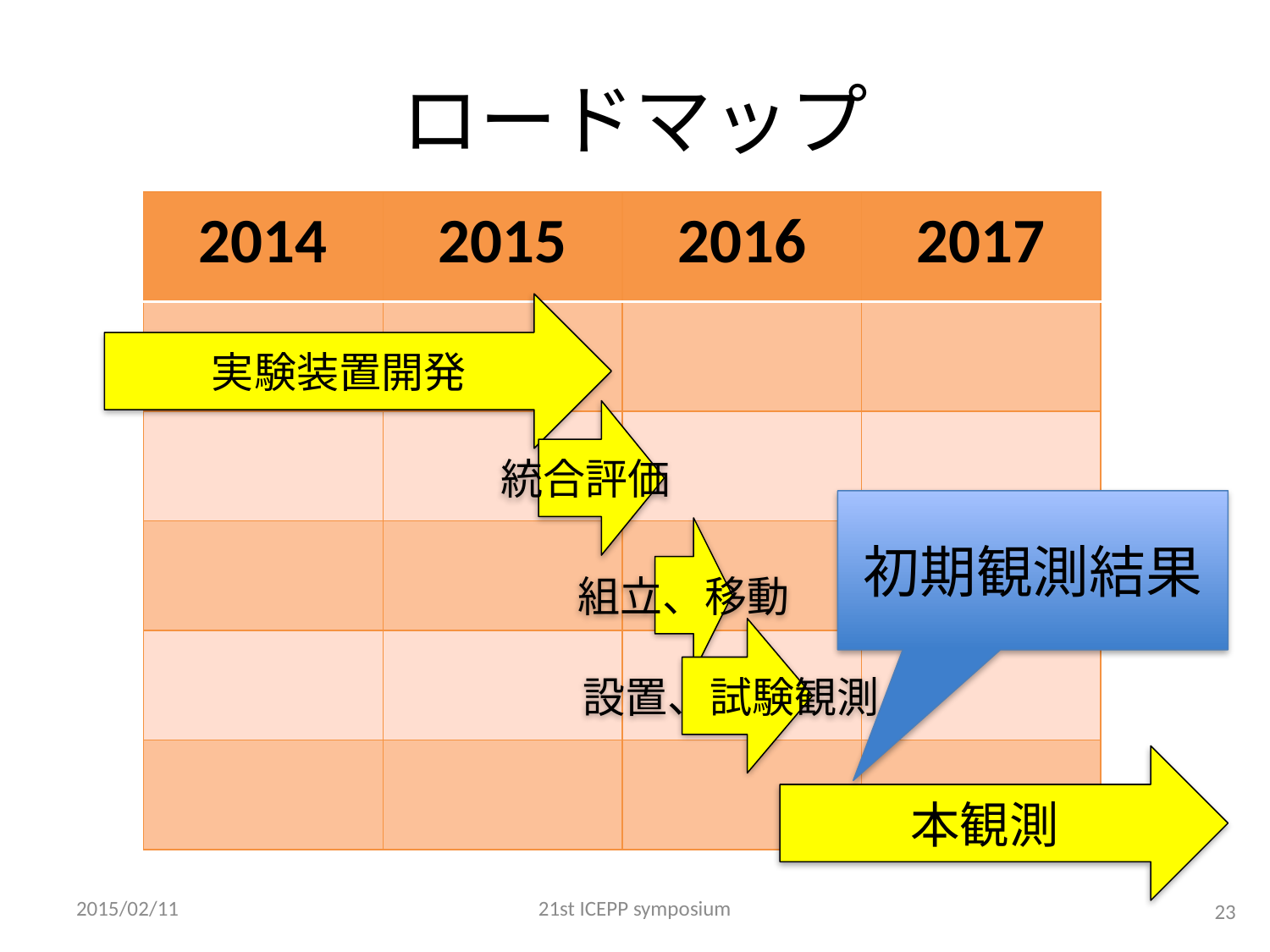

# ロードマップ
| 2014 | 2015 | 2016 | 2017 |
| --- | --- | --- | --- |
|  |  |  |  |
|  |  |  |  |
|  |  |  |  |
|  |  |  |  |
|  |  |  |  |
実験装置開発
統合評価
初期観測結果
組立、移動
設置、試験観測
本観測
2015/02/11
21st ICEPP symposium
23